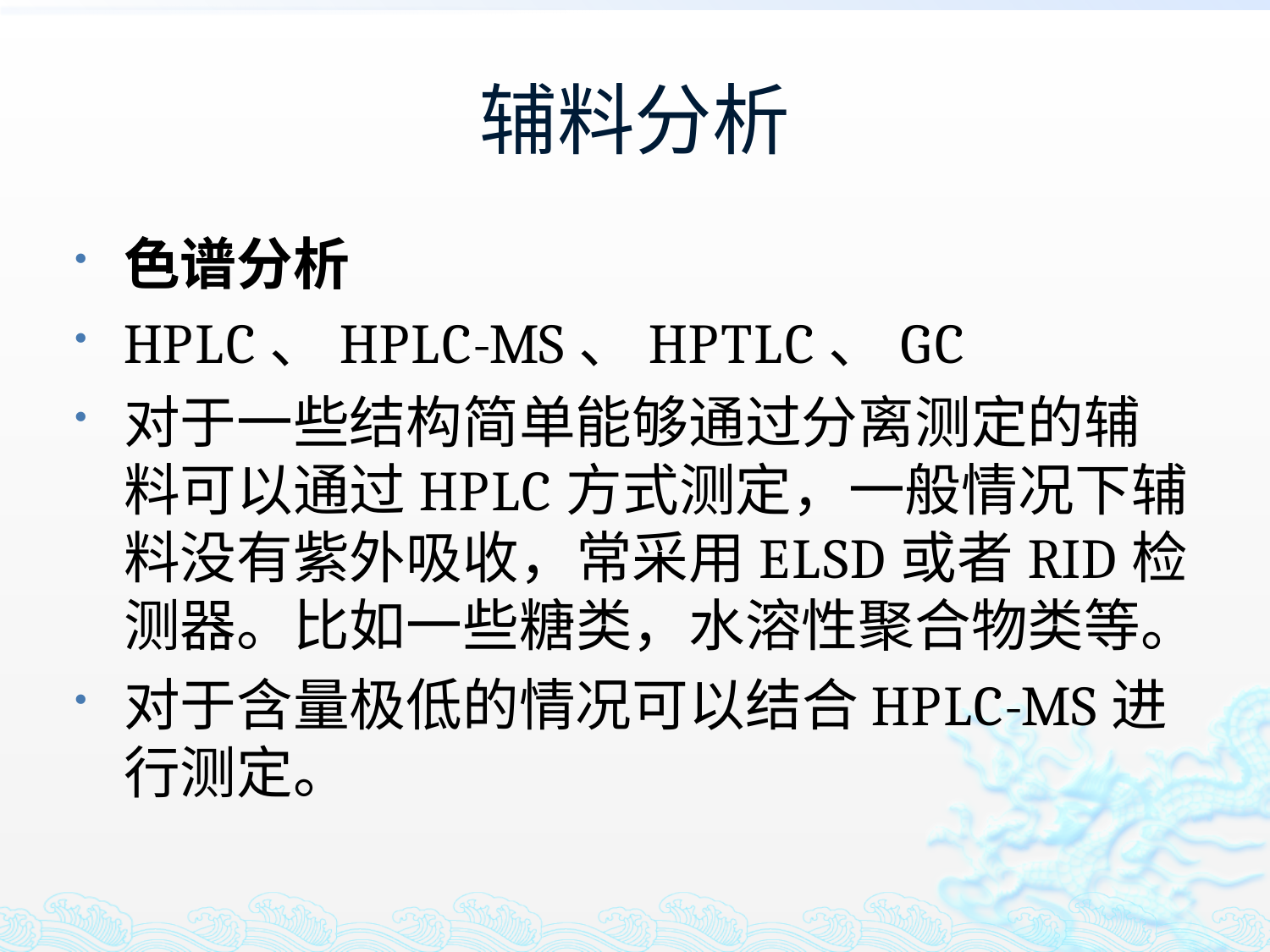

# 辅料分析
色谱分析
HPLC、HPLC-MS、HPTLC、GC
对于一些结构简单能够通过分离测定的辅料可以通过HPLC方式测定，一般情况下辅料没有紫外吸收，常采用ELSD或者RID检测器。比如一些糖类，水溶性聚合物类等。
对于含量极低的情况可以结合HPLC-MS进行测定。